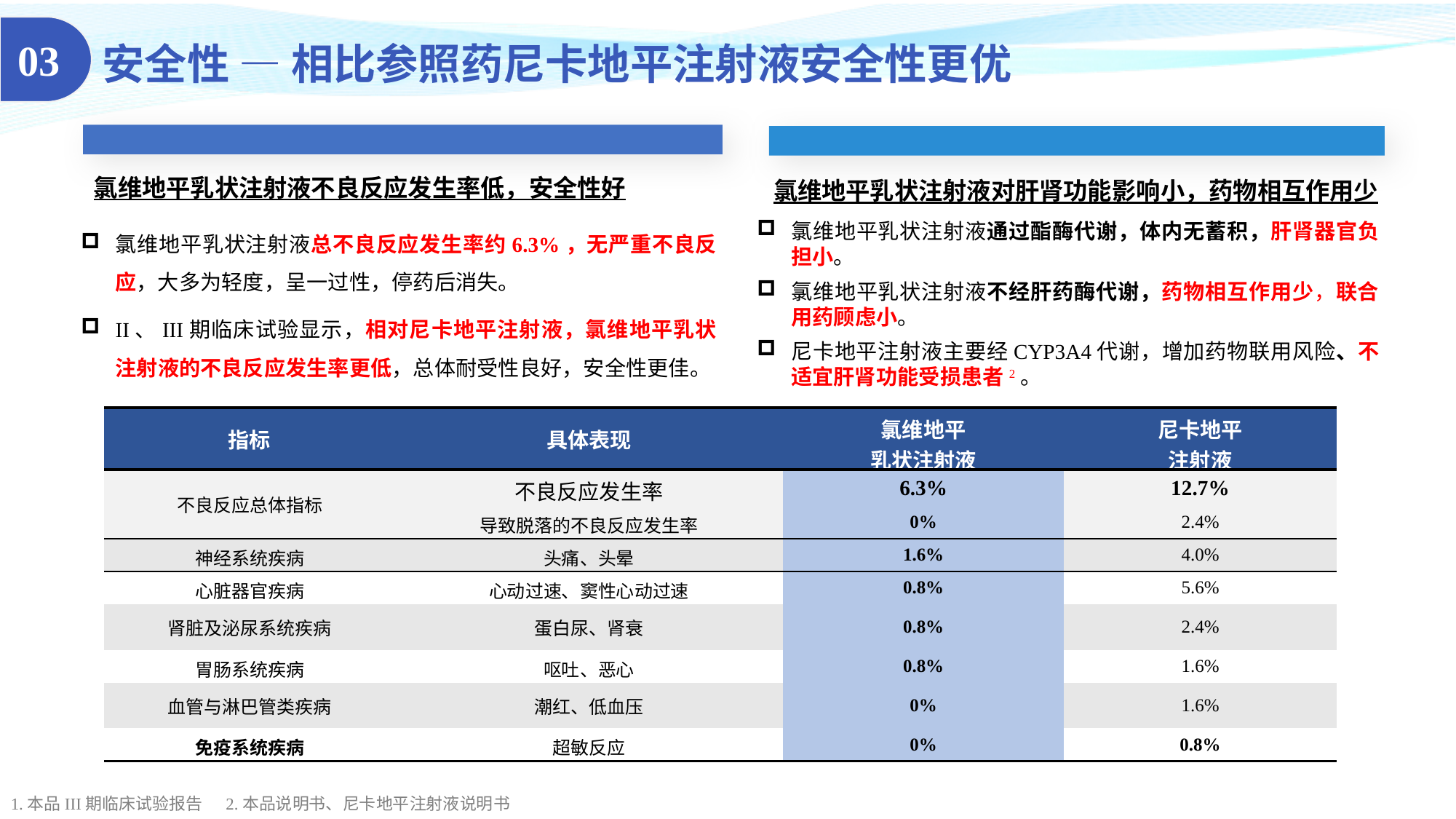

03
安全性 — 相比参照药尼卡地平注射液安全性更优

氯维地平乳状注射液不良反应发生率低，安全性好
氯维地平乳状注射液对肝肾功能影响小，药物相互作用少
氯维地平乳状注射液总不良反应发生率约6.3%，无严重不良反应，大多为轻度，呈一过性，停药后消失。
II、III期临床试验显示，相对尼卡地平注射液，氯维地平乳状注射液的不良反应发生率更低，总体耐受性良好，安全性更佳。
氯维地平乳状注射液通过酯酶代谢，体内无蓄积，肝肾器官负担小。
氯维地平乳状注射液不经肝药酶代谢，药物相互作用少，联合用药顾虑小。
尼卡地平注射液主要经CYP3A4代谢，增加药物联用风险、不适宜肝肾功能受损患者2。
| 指标 | 具体表现 | 氯维地平 乳状注射液 | 尼卡地平 注射液 |
| --- | --- | --- | --- |
| 不良反应总体指标 | 不良反应发生率 | 6.3% | 12.7% |
|  | 导致脱落的不良反应发生率 | 0% | 2.4% |
| 神经系统疾病 | 头痛、头晕 | 1.6% | 4.0% |
| 心脏器官疾病 | 心动过速、窦性心动过速 | 0.8% | 5.6% |
| 肾脏及泌尿系统疾病 | 蛋白尿、肾衰 | 0.8% | 2.4% |
| 胃肠系统疾病 | 呕吐、恶心 | 0.8% | 1.6% |
| 血管与淋巴管类疾病 | 潮红、低血压 | 0% | 1.6% |
| 免疫系统疾病 | 超敏反应 | 0% | 0.8% |
1.本品III期临床试验报告     2.本品说明书、尼卡地平注射液说明书